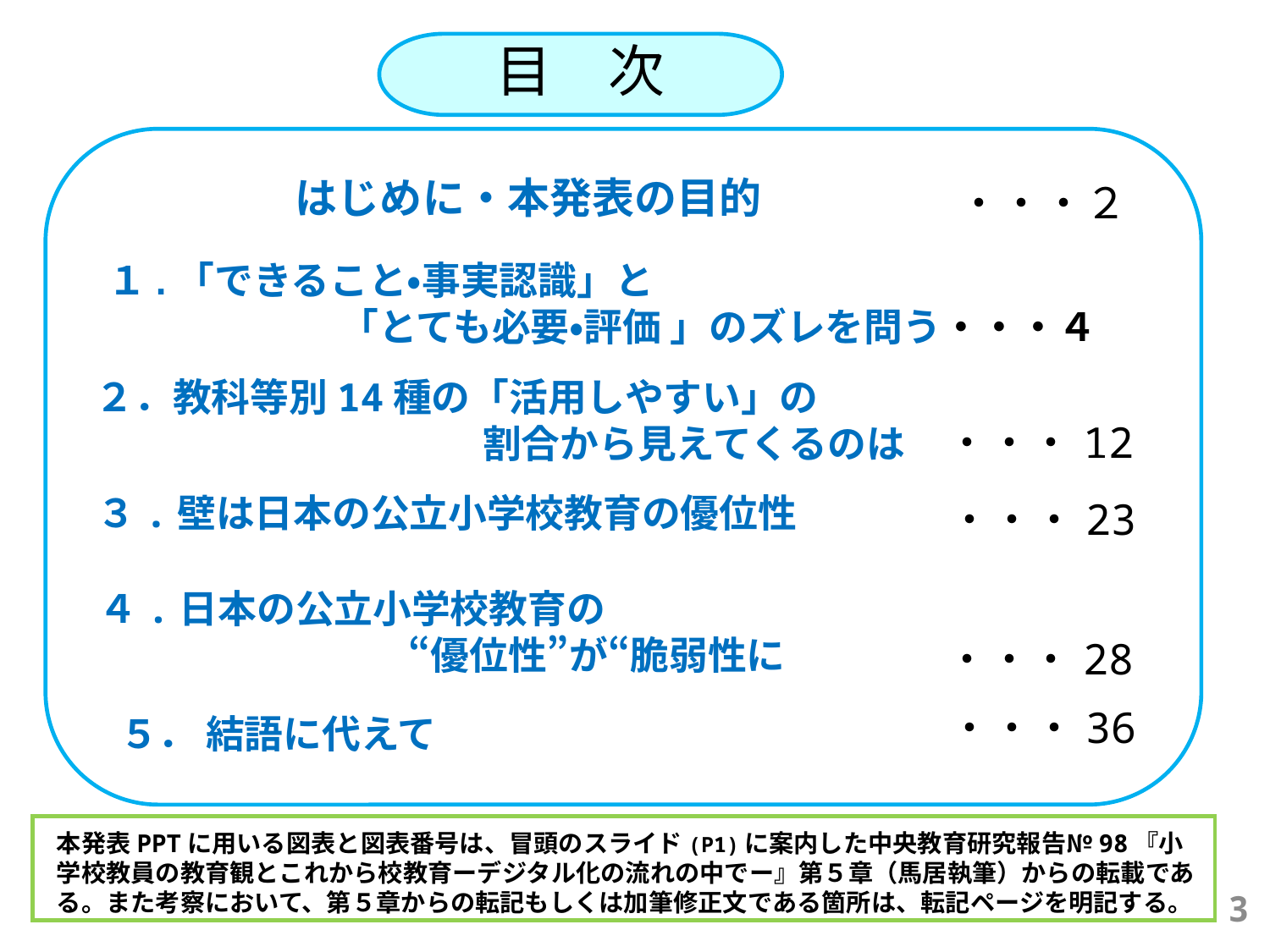

目　次

はじめに・本発表の目的
・・・２
１.「できること・事実認識」と
　　　　　　「とても必要・評価 」のズレを問う・・・４
　２．教科等別14種の「活用しやすい」の
　　　　　　　　　　　割合から見えてくるのは
・・・12
３.壁は日本の公立小学校教育の優位性
・・・23
４.日本の公立小学校教育の
　　　　　　　　“優位性”が“脆弱性に
・・・28
・・・36
 ５． 結語に代えて

本発表PPTに用いる図表と図表番号は、冒頭のスライド(P1)に案内した中央教育研究報告№98『小学校教員の教育観とこれから校教育ーデジタル化の流れの中でー』第５章（馬居執筆）からの転載である。また考察において、第５章からの転記もしくは加筆修正文である箇所は、転記ページを明記する。
3